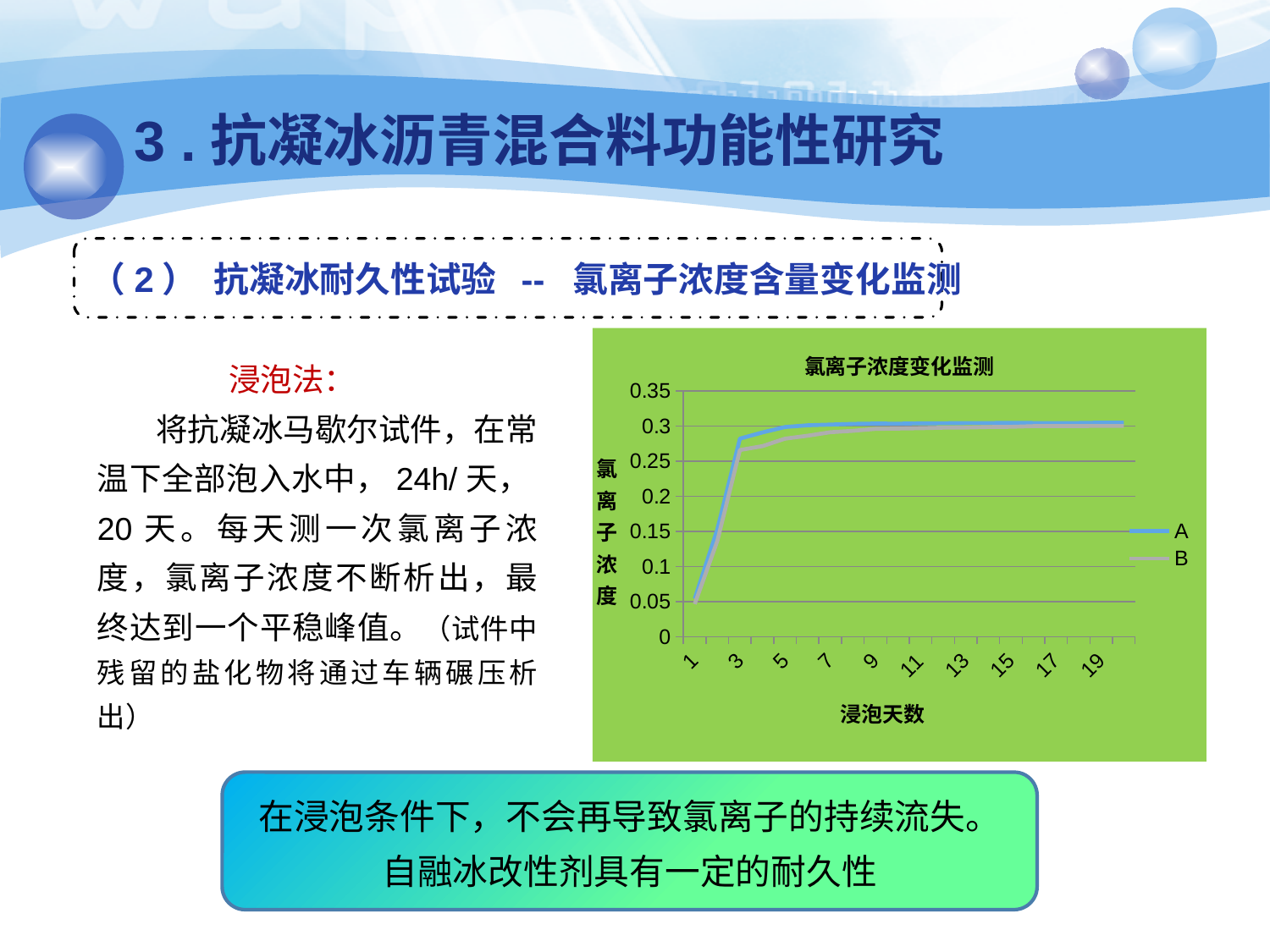

3 .抗凝冰沥青混合料功能性研究
（2）  抗凝冰耐久性试验  --  氯离子浓度含量变化监测

### Chart: 氯离子浓度变化监测

| Category | A | B |
|---|---|---|
浸泡法：
       将抗凝冰马歇尔试件，在常温下全部泡入水中，24h/天，20天。每天测一次氯离子浓度，氯离子浓度不断析出，最终达到一个平稳峰值。（试件中残留的盐化物将通过车辆碾压析出）

室温
纯净水
抗凝冰马歇尔试件

在浸泡条件下，不会再导致氯离子的持续流失。自融冰改性剂具有一定的耐久性